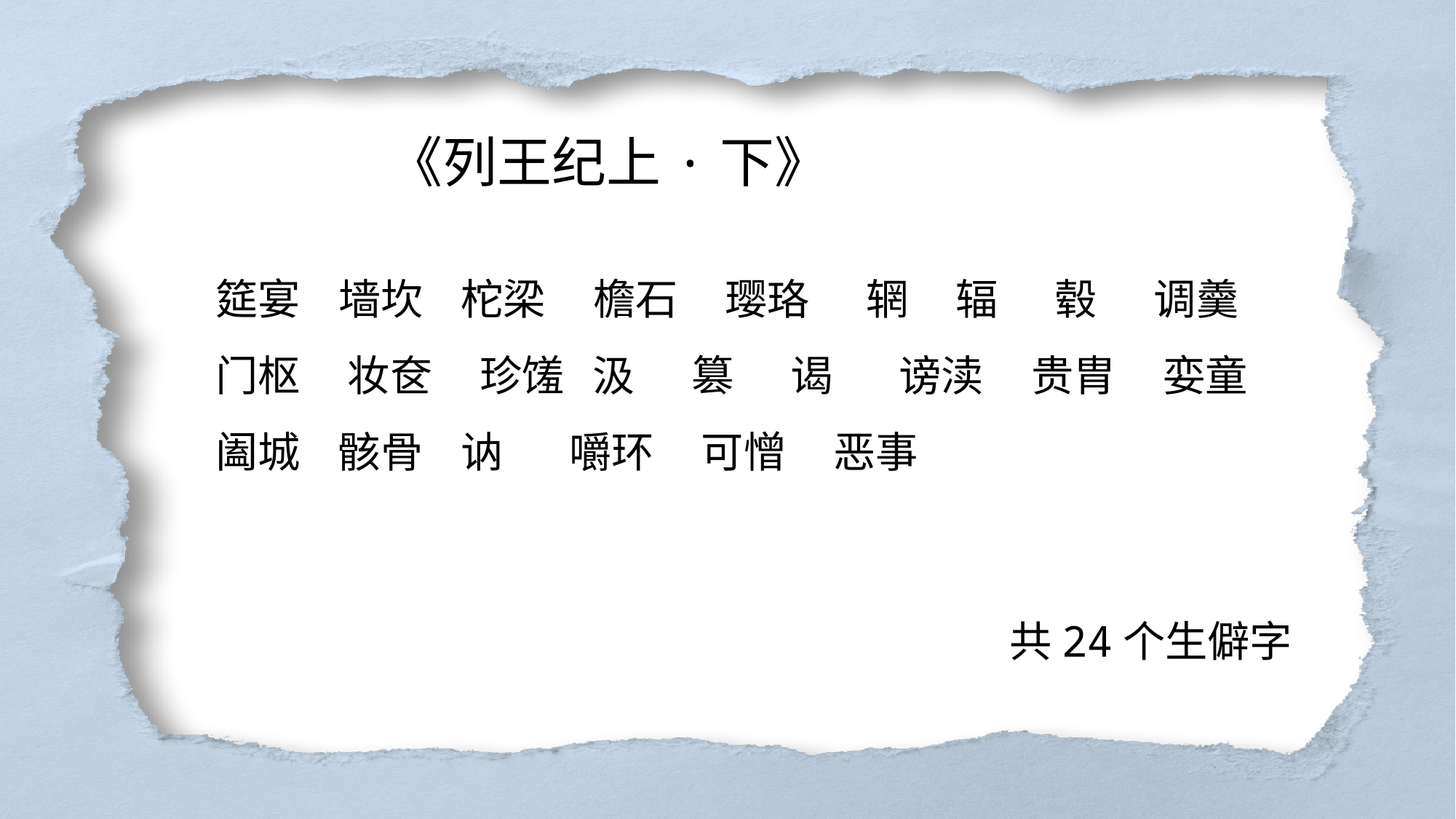

《列王纪上·下》
筵宴    墙坎    柁梁     檐石     璎珞      辋     辐      毂      调羹     门枢     妆奁     珍馐   汲      篡      谒       谤渎     贵胄     娈童    阖城    骸骨    讷       嚼环     可憎     恶事

共24个生僻字